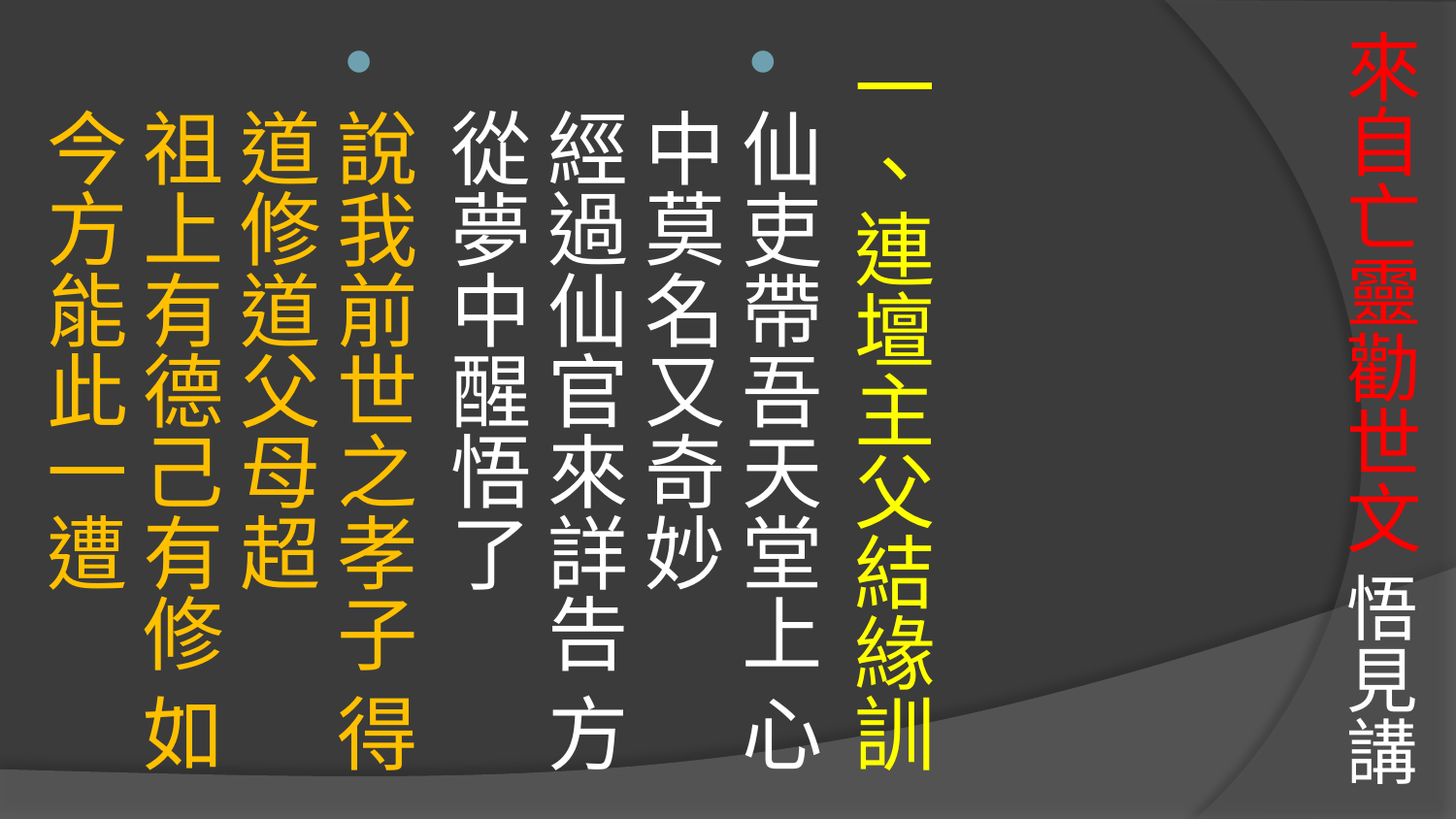

# 來自亡靈勸世文 悟見講
一、連壇主父結緣訓
仙吏帶吾天堂上 心中莫名又奇妙 
經過仙官來詳告 方從夢中醒悟了
說我前世之孝子 得道修道父母超 
祖上有德己有修 如今方能此一遭